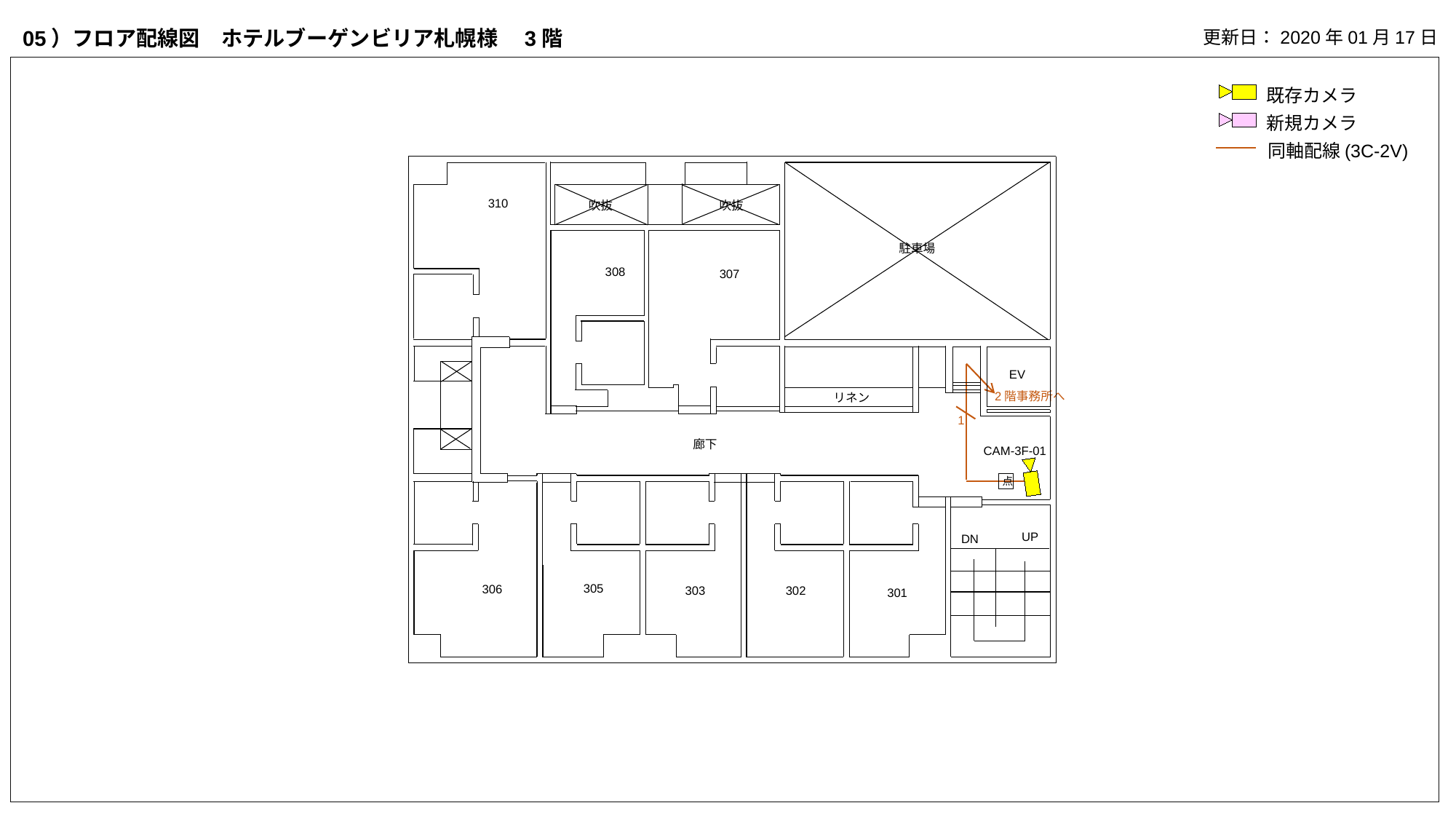

更新日：2020年01月17日
05）フロア配線図　ホテルブーゲンビリア札幌様　3階

既存カメラ

新規カメラ

同軸配線(3C-2V)
310
吹抜
吹抜
駐車場
308
307
EV
リネン
廊下

点
UP
DN
305
306
302
303
301
2階事務所へ
1
CAM-3F-01